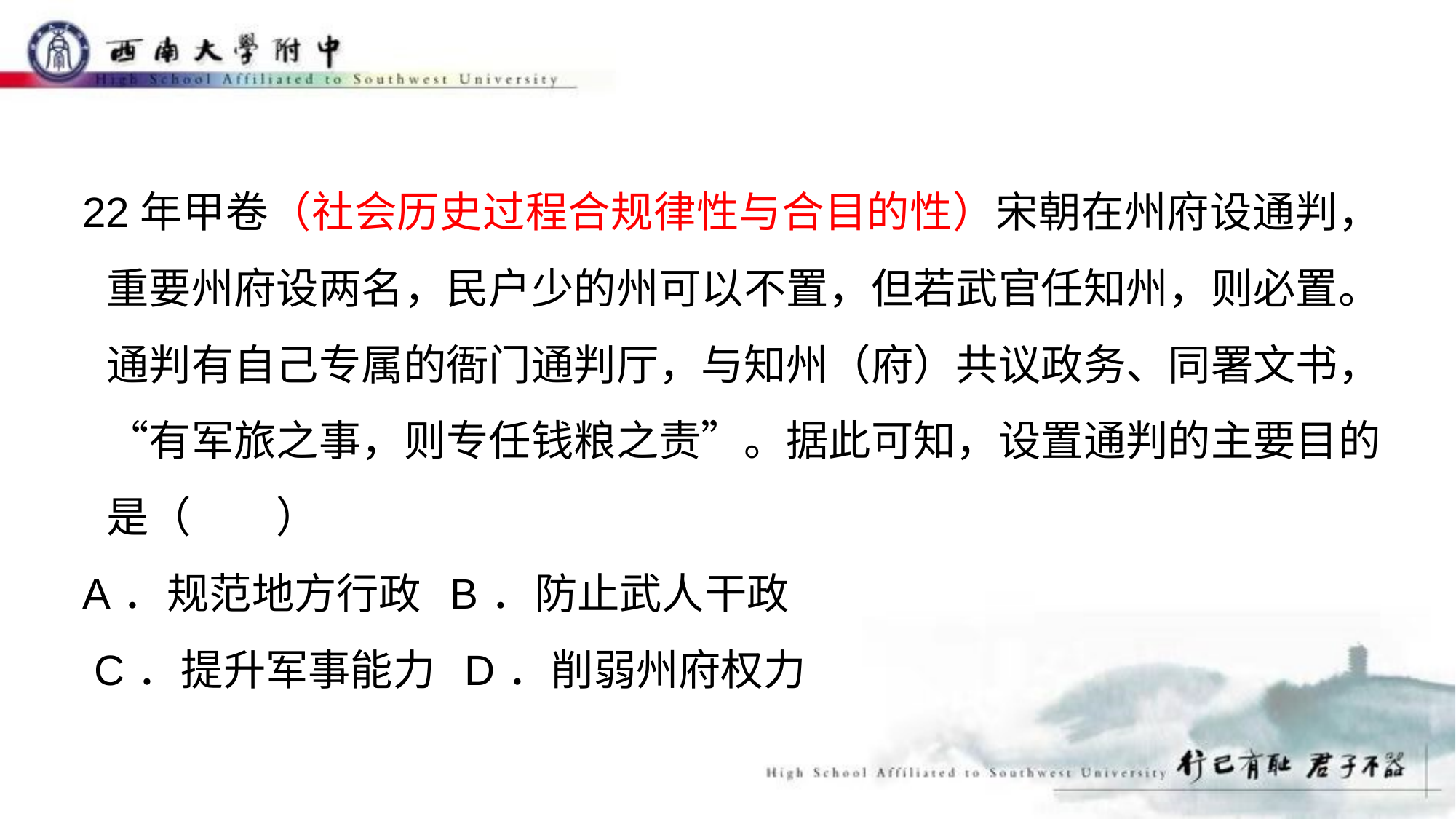

22年甲卷（社会历史过程合规律性与合目的性）宋朝在州府设通判，重要州府设两名，民户少的州可以不置，但若武官任知州，则必置。通判有自己专属的衙门通判厅，与知州（府）共议政务、同署文书，“有军旅之事，则专任钱粮之责”。据此可知，设置通判的主要目的是（　　）
A．规范地方行政  B．防止武人干政
 C．提升军事能力  D．削弱州府权力